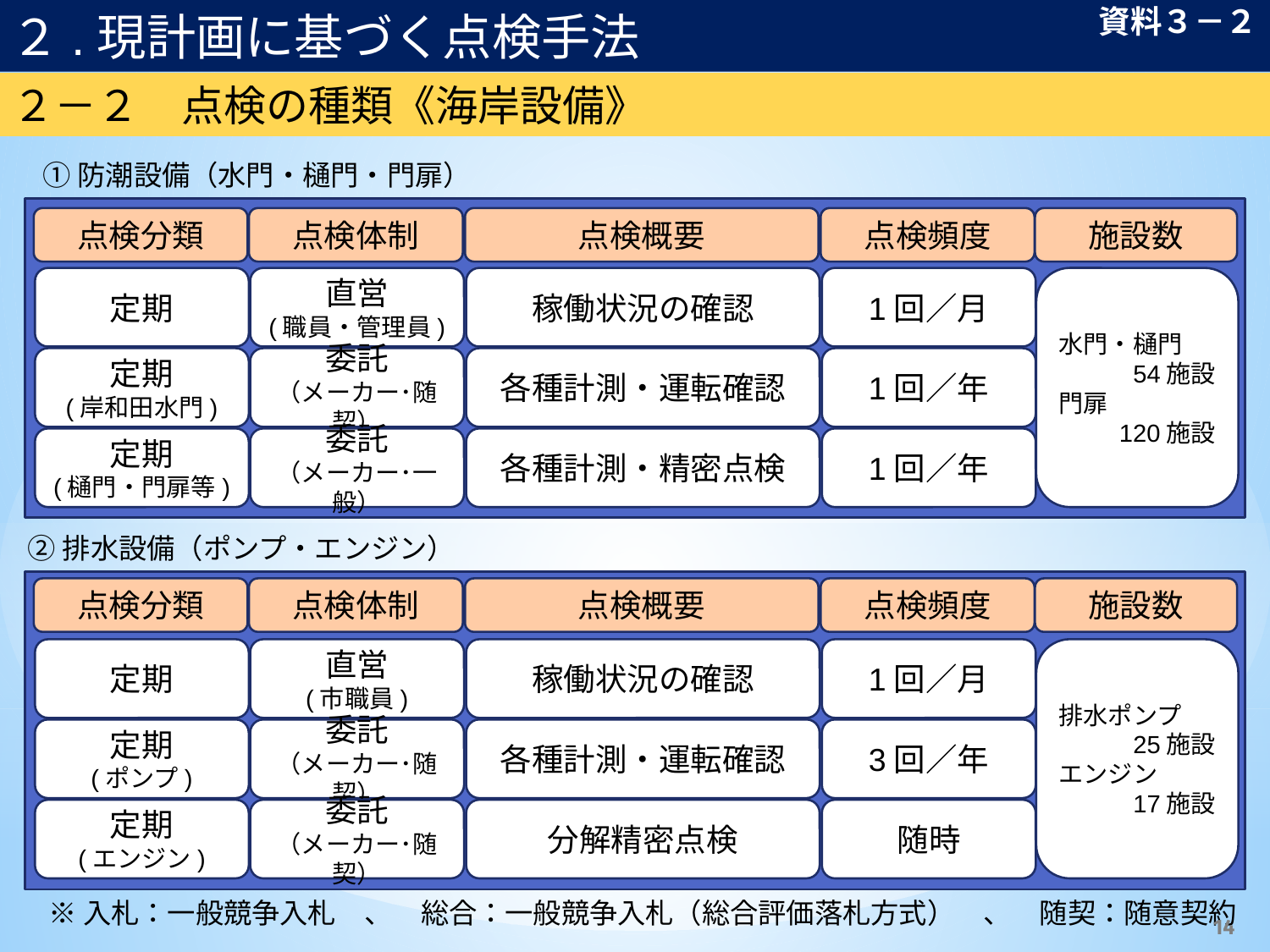

２.現計画に基づく点検手法
資料３－２
２－２　点検の種類《海岸設備》
①防潮設備（水門・樋門・門扉）

点検分類
点検体制
点検概要
点検頻度
施設数
定期
直営
(職員・管理員)
稼働状況の確認
1回／月
水門・樋門
54施設
門扉
120施設
定期
(岸和田水門)
委託
（メーカー･随契）
各種計測・運転確認
1回／年
定期
(樋門・門扉等)
委託
（メーカー･一般）
各種計測・精密点検
1回／年
②排水設備（ポンプ・エンジン）

点検分類
点検体制
点検概要
点検頻度
施設数
定期
直営
(市職員)
稼働状況の確認
1回／月
排水ポンプ
25施設
エンジン
17施設
定期
(エンジン)
委託
（メーカー･随契）
分解精密点検
随時
定期
(ポンプ)
委託
（メーカー･随契）
各種計測・運転確認
3回／年
※入札：一般競争入札　、　総合：一般競争入札（総合評価落札方式）　、　随契：随意契約
14